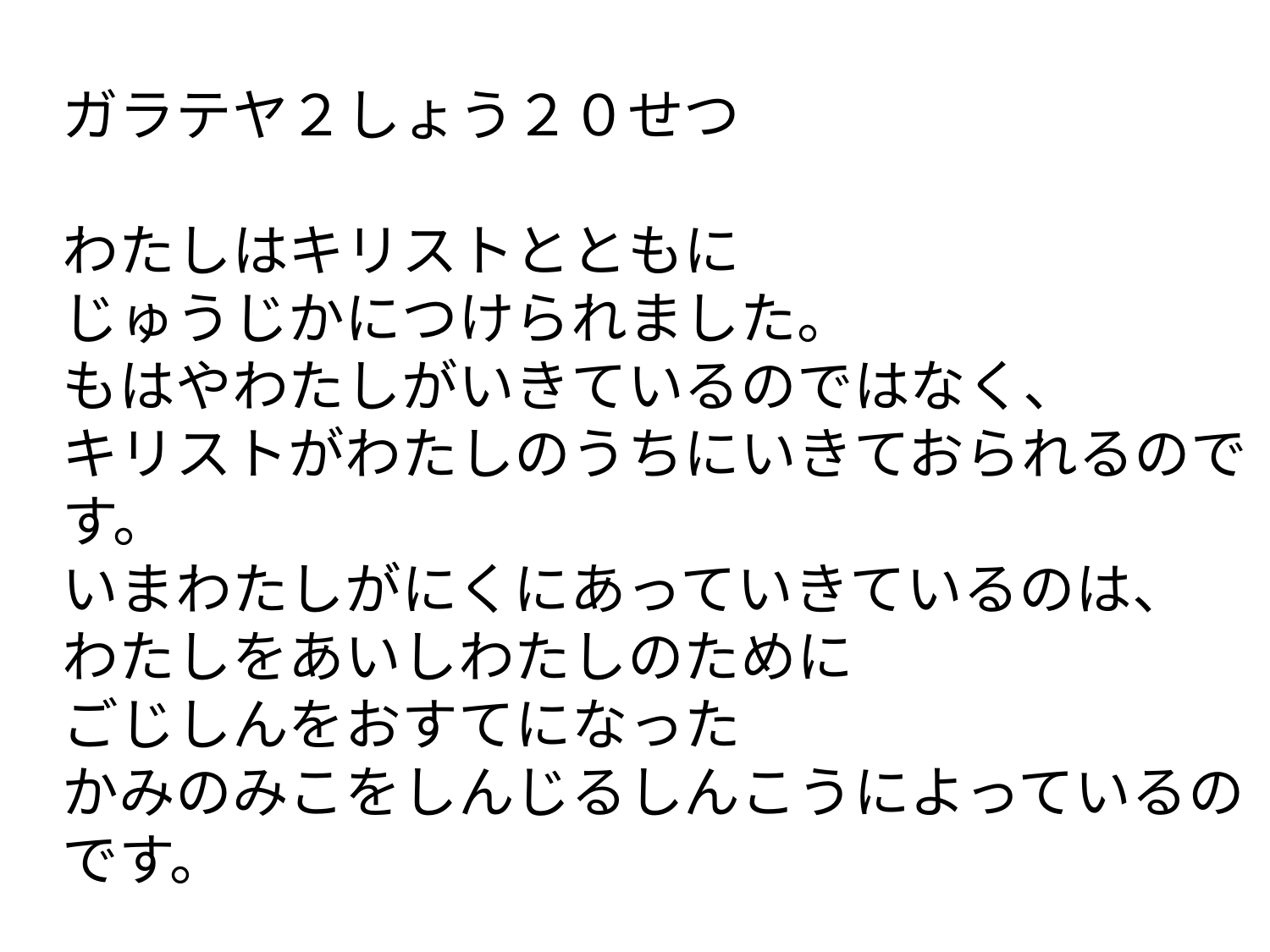

# ガラテヤ２しょう２０せつ わたしはキリストとともに じゅうじかにつけられました。 もはやわたしがいきているのではなく、 キリストがわたしのうちにいきておられるのです。 いまわたしがにくにあっていきているのは、 わたしをあいしわたしのために ごじしんをおすてになった かみのみこをしんじるしんこうによっているのです。